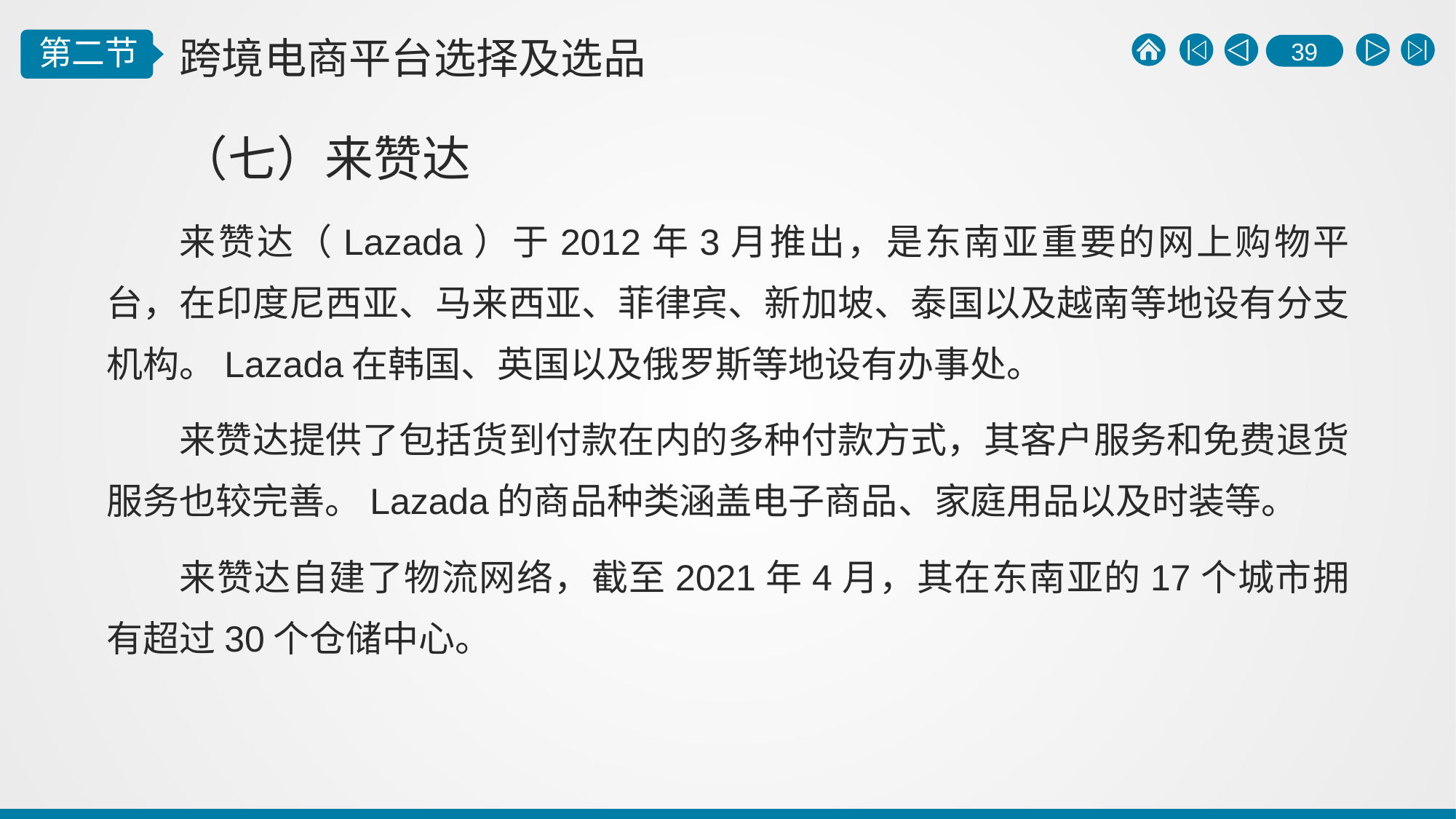

（七）来赞达
来赞达（Lazada）于2012年3月推出，是东南亚重要的网上购物平台，在印度尼西亚、马来西亚、菲律宾、新加坡、泰国以及越南等地设有分支机构。Lazada在韩国、英国以及俄罗斯等地设有办事处。
来赞达提供了包括货到付款在内的多种付款方式，其客户服务和免费退货服务也较完善。Lazada的商品种类涵盖电子商品、家庭用品以及时装等。
来赞达自建了物流网络，截至2021年4月，其在东南亚的17个城市拥有超过30个仓储中心。